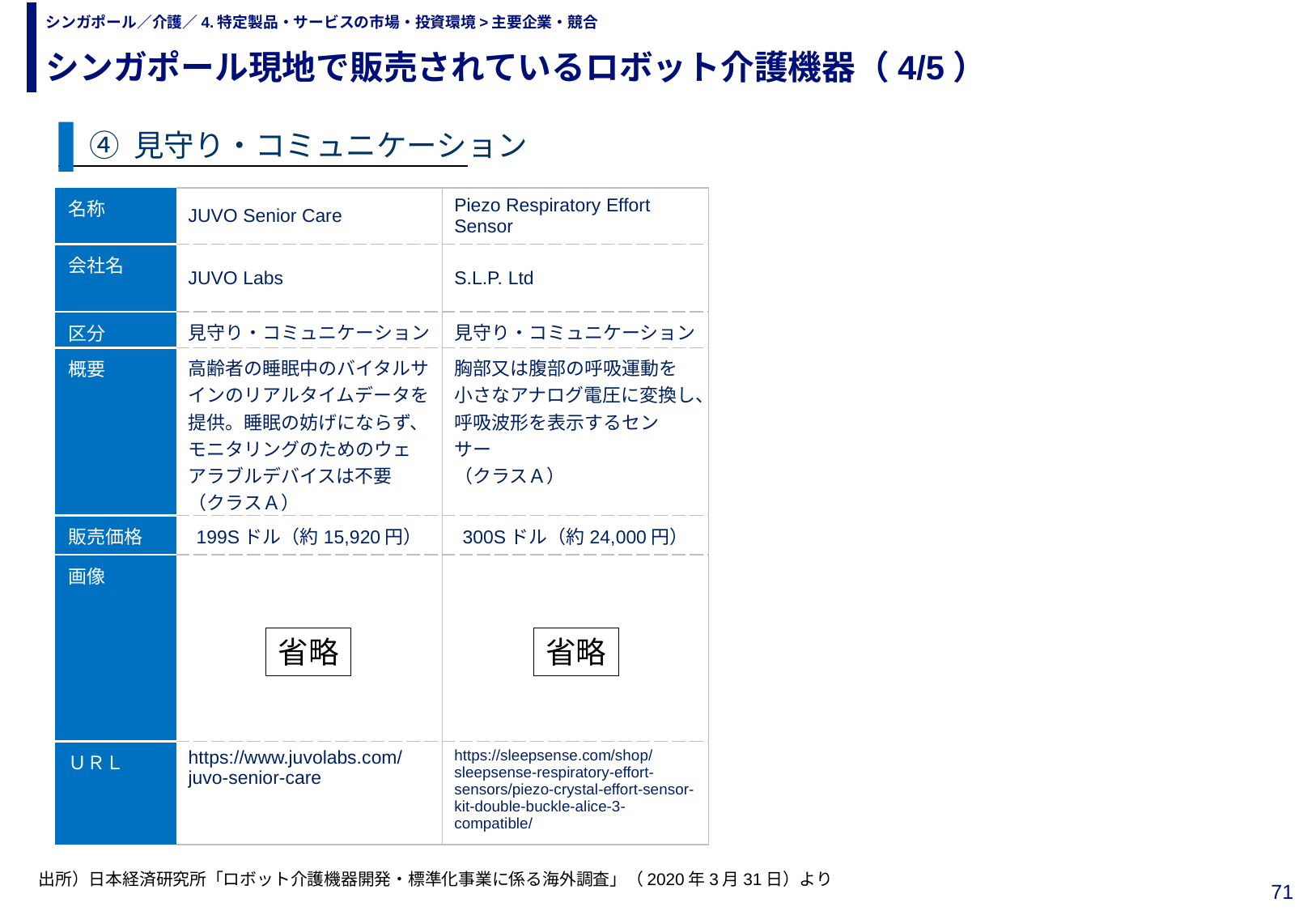

シンガポール現地で販売されているロボット介護機器（4/5）
# シンガポール／介護／4.特定製品・サービスの市場・投資環境>主要企業・競合
④ 見守り・コミュニケーション

| 名称 | JUVO Senior Care | Piezo Respiratory Effort Sensor |
| --- | --- | --- |
| 会社名 | JUVO Labs | S.L.P. Ltd |
| 区分 | 見守り・コミュニケーション | 見守り・コミュニケーション |
| 概要 | 高齢者の睡眠中のバイタルサインのリアルタイムデータを提供。睡眠の妨げにならず、モニタリングのためのウェアラブルデバイスは不要 （クラスＡ） | 胸部又は腹部の呼吸運動を小さなアナログ電圧に変換し、呼吸波形を表示するセンサー （クラスＡ） |
| 販売価格 | 199Sドル（約15,920円） | 300Sドル（約24,000円） |
| 画像 |  |  |
| ＵＲＬ | https://www.juvolabs.com/juvo-senior-care | https://sleepsense.com/shop/sleepsense-respiratory-effort-sensors/piezo-crystal-effort-sensor-kit-double-buckle-alice-3-compatible/ |
省略
省略
出所）日本経済研究所「ロボット介護機器開発・標準化事業に係る海外調査」（2020年3月31日）より